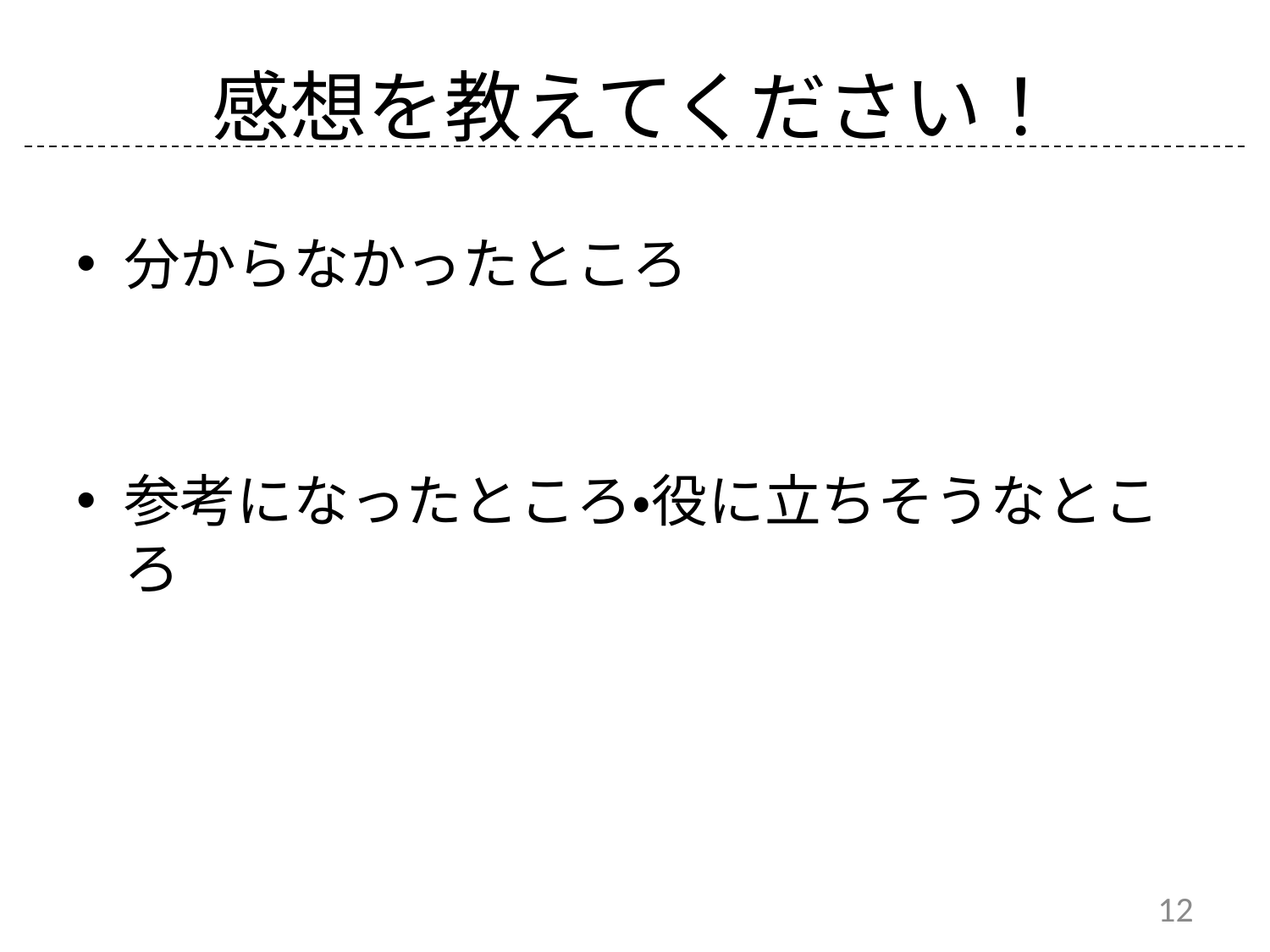

# 感想を教えてください！
分からなかったところ

参考になったところ・役に立ちそうなところ
12